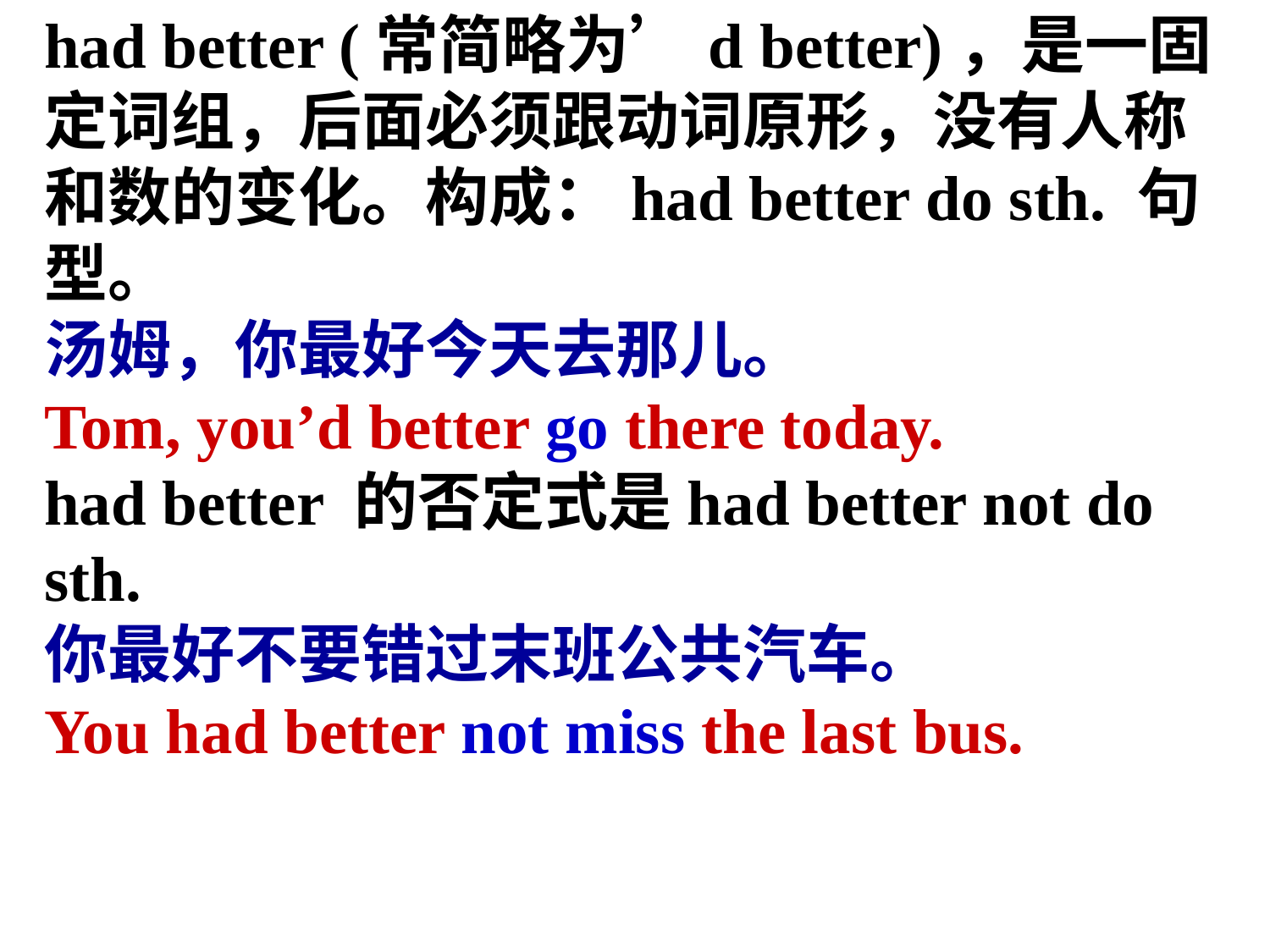

had better (常简略为’d better)，是一固定词组，后面必须跟动词原形，没有人称和数的变化。构成：had better do sth. 句型。
汤姆，你最好今天去那儿。
Tom, you’d better go there today.
had better 的否定式是had better not do sth.
你最好不要错过末班公共汽车。
You had better not miss the last bus.